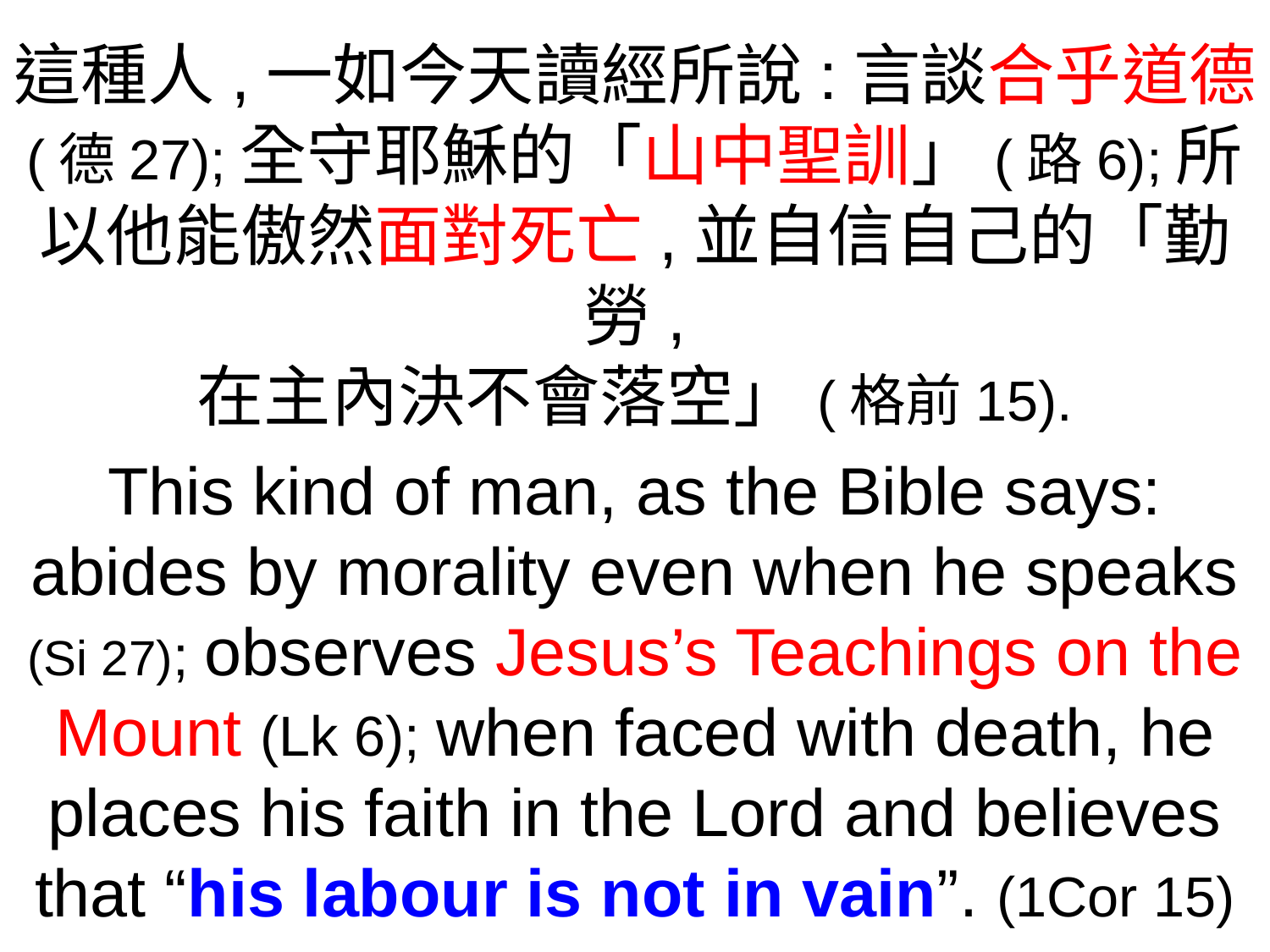

這種人,一如今天讀經所說:言談合乎道德
(德27);全守耶穌的「山中聖訓」(路6);所以他能傲然面對死亡,並自信自己的「勤勞,
在主內決不會落空」(格前15).
This kind of man, as the Bible says: abides by morality even when he speaks (Si 27); observes Jesus’s Teachings on the Mount (Lk 6); when faced with death, he places his faith in the Lord and believes that “his labour is not in vain”. (1Cor 15)